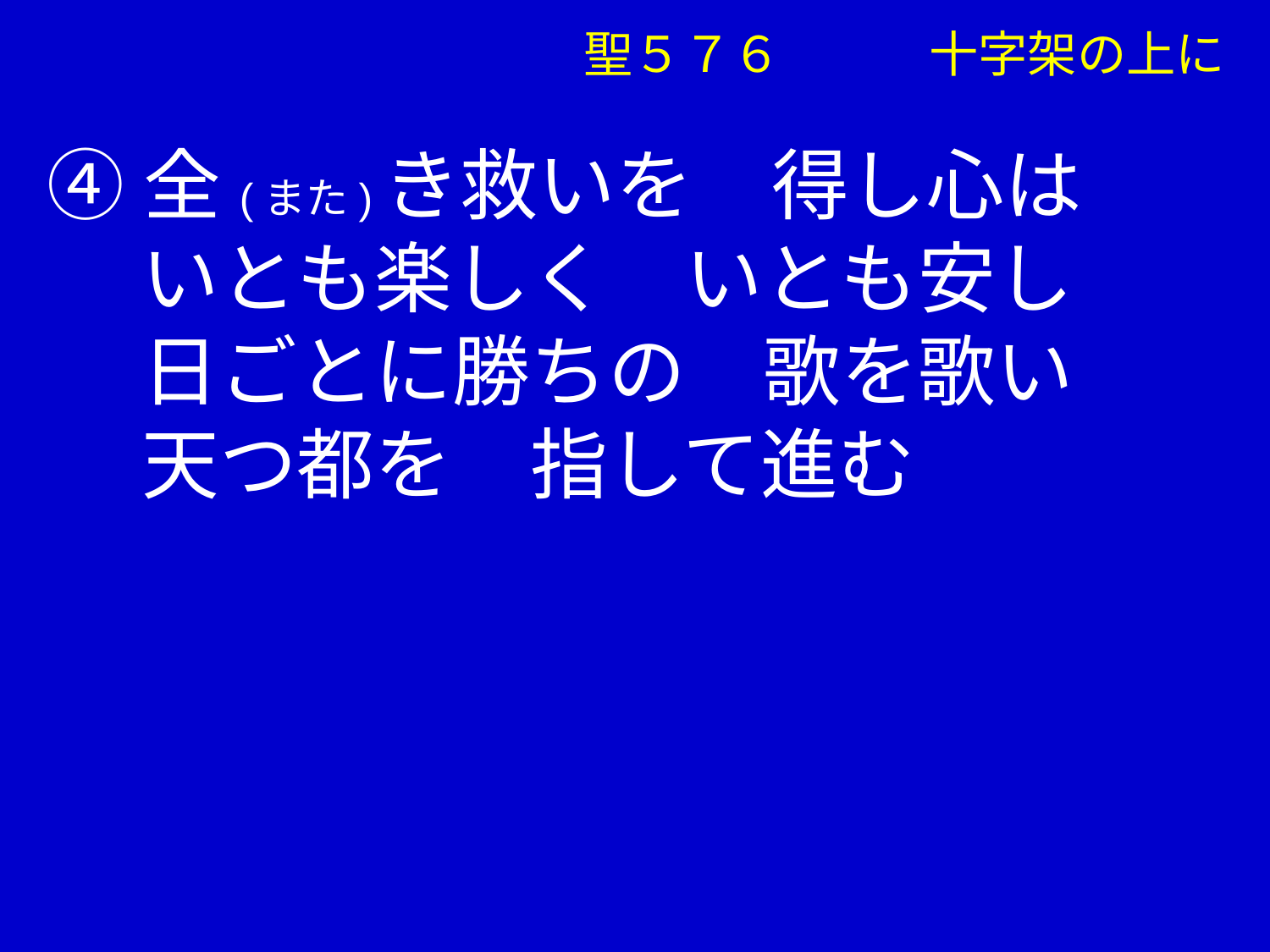

聖５７６　　　十字架の上に
④全(また)き救いを　得し心は
　 いとも楽しく　いとも安し
　 日ごとに勝ちの　歌を歌い
　 天つ都を　指して進む